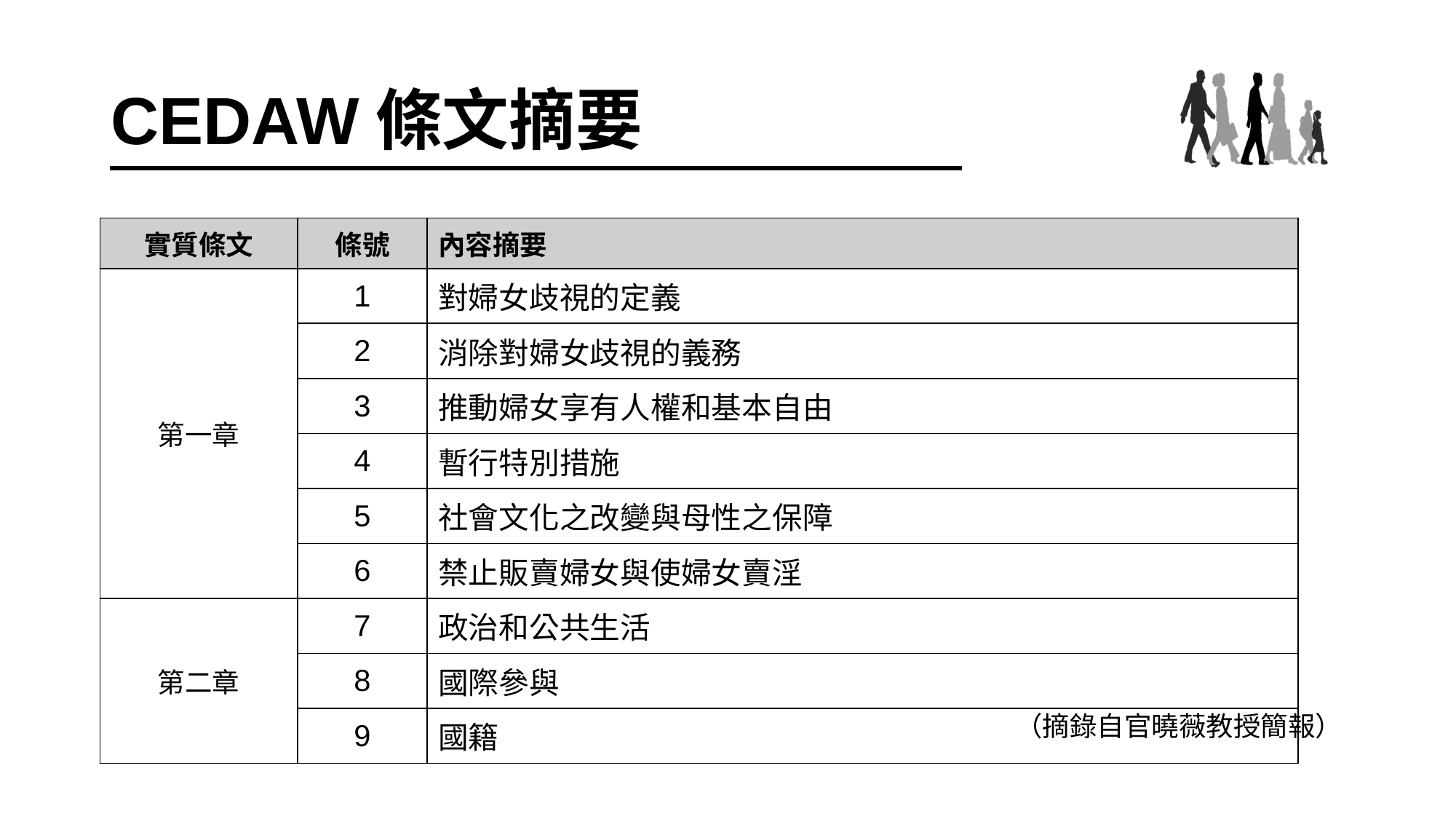

# CEDAW條文摘要
| 實質條文 | 條號 | 內容摘要 |
| --- | --- | --- |
| 第一章 | 1 | 對婦女歧視的定義 |
|  | 2 | 消除對婦女歧視的義務 |
|  | 3 | 推動婦女享有人權和基本自由 |
|  | 4 | 暫行特別措施 |
|  | 5 | 社會文化之改變與母性之保障 |
|  | 6 | 禁止販賣婦女與使婦女賣淫 |
| 第二章 | 7 | 政治和公共生活 |
|  | 8 | 國際參與 |
|  | 9 | 國籍 |
（摘錄自官曉薇教授簡報）